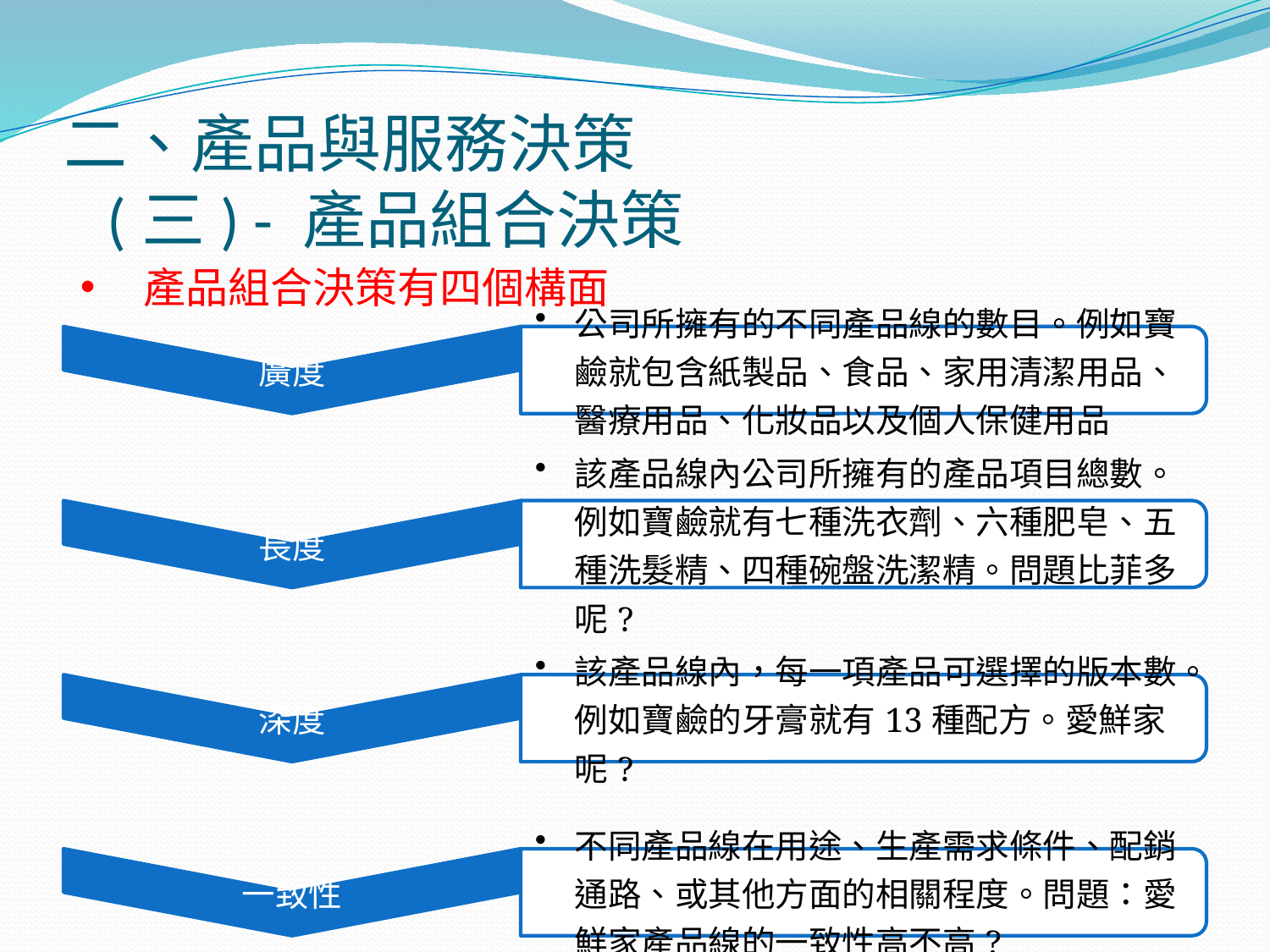

# 二、產品與服務決策 (三) - 產品組合決策
產品組合決策有四個構面
廣度
公司所擁有的不同產品線的數目。例如寶鹼就包含紙製品、食品、家用清潔用品、醫療用品、化妝品以及個人保健用品
長度
該產品線內公司所擁有的產品項目總數。例如寶鹼就有七種洗衣劑、六種肥皂、五種洗髮精、四種碗盤洗潔精。問題比菲多呢?
深度
該產品線內，每一項產品可選擇的版本數。例如寶鹼的牙膏就有13種配方。愛鮮家呢?
一致性